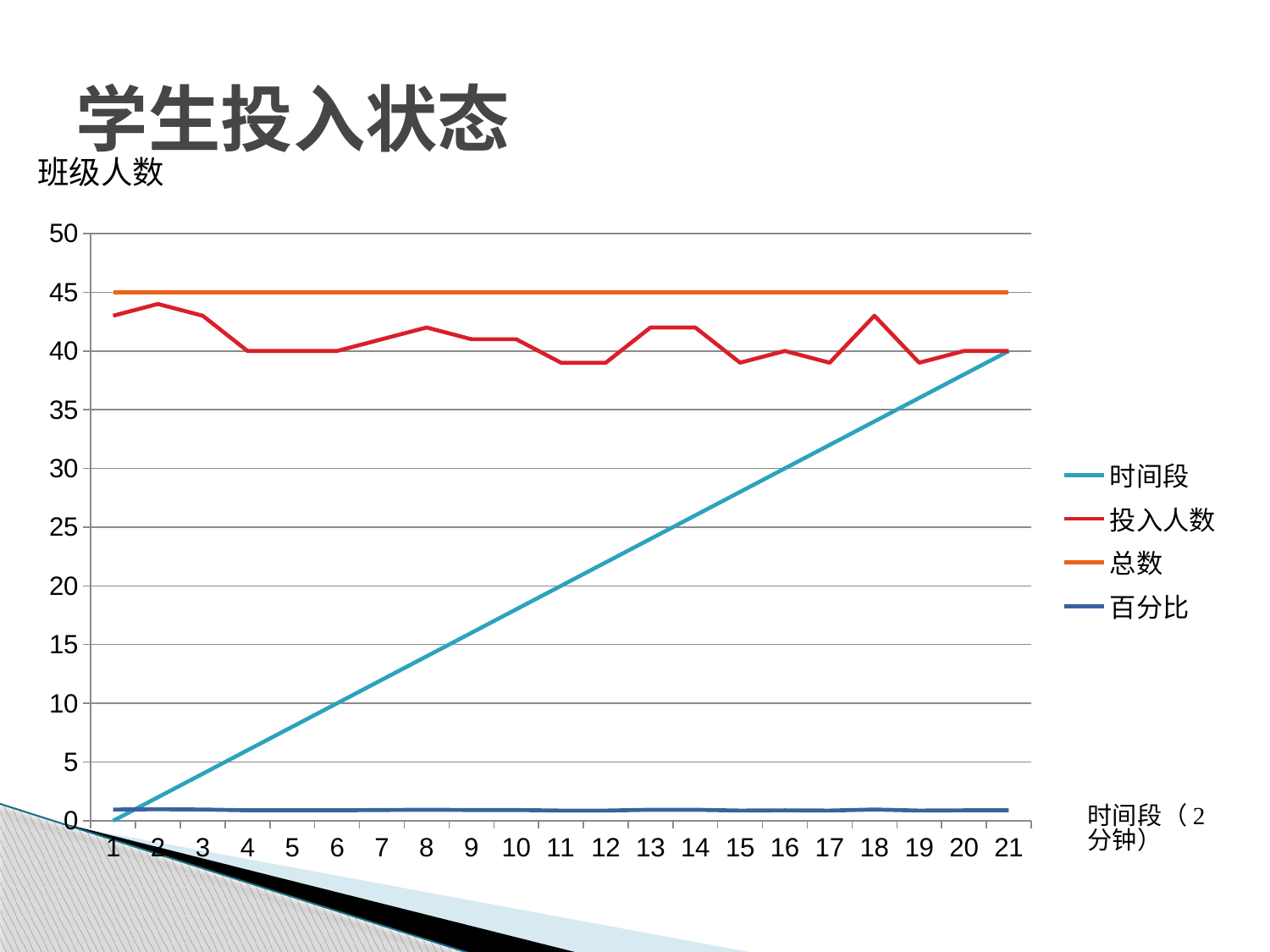

# 学生投入状态
班级人数

### Chart

| Category | 时间段 | 投入人数 | 总数 | 百分比 |
|---|---|---|---|---|